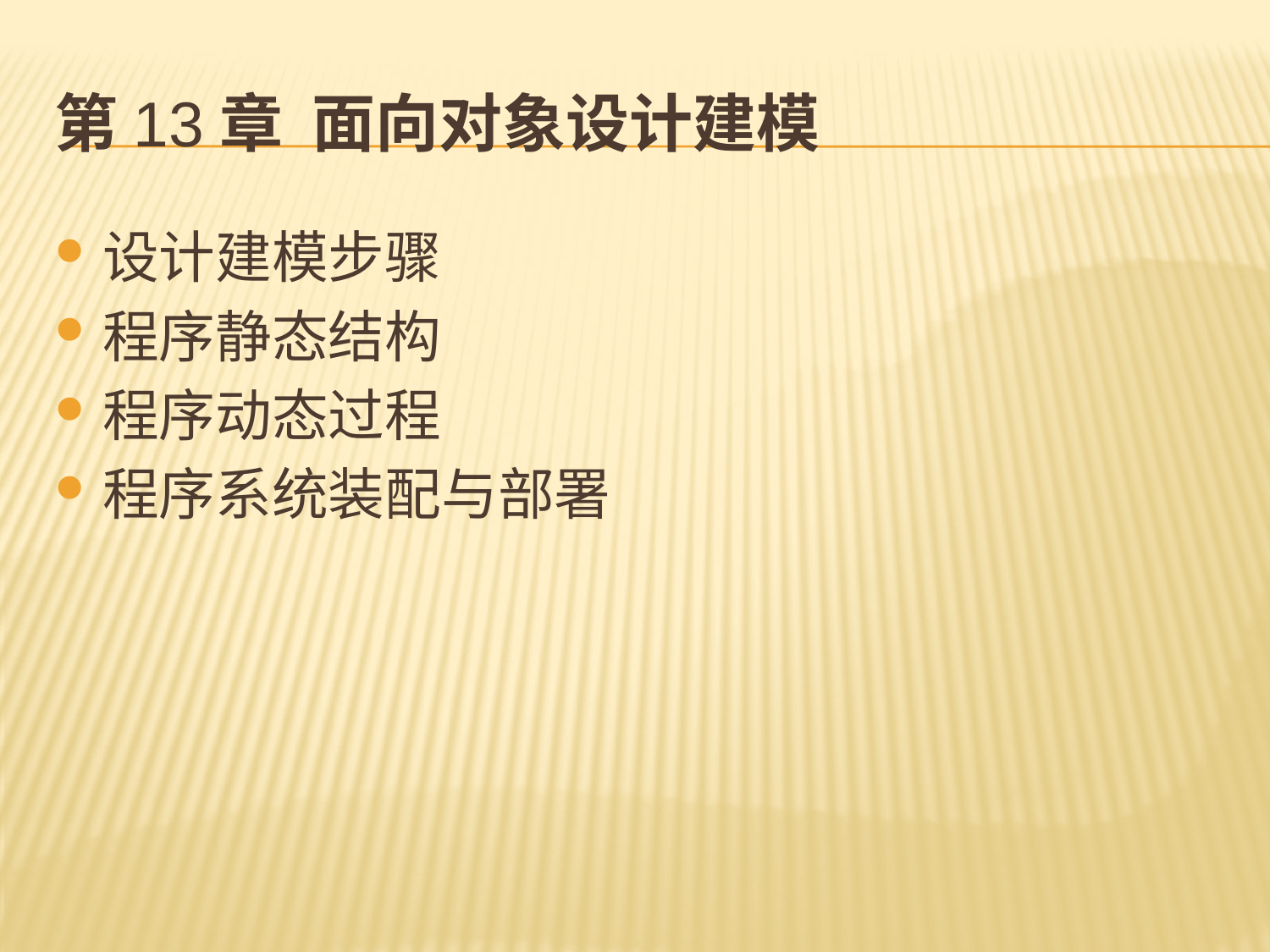

# 第13章  面向对象设计建模
设计建模步骤
程序静态结构
程序动态过程
程序系统装配与部署